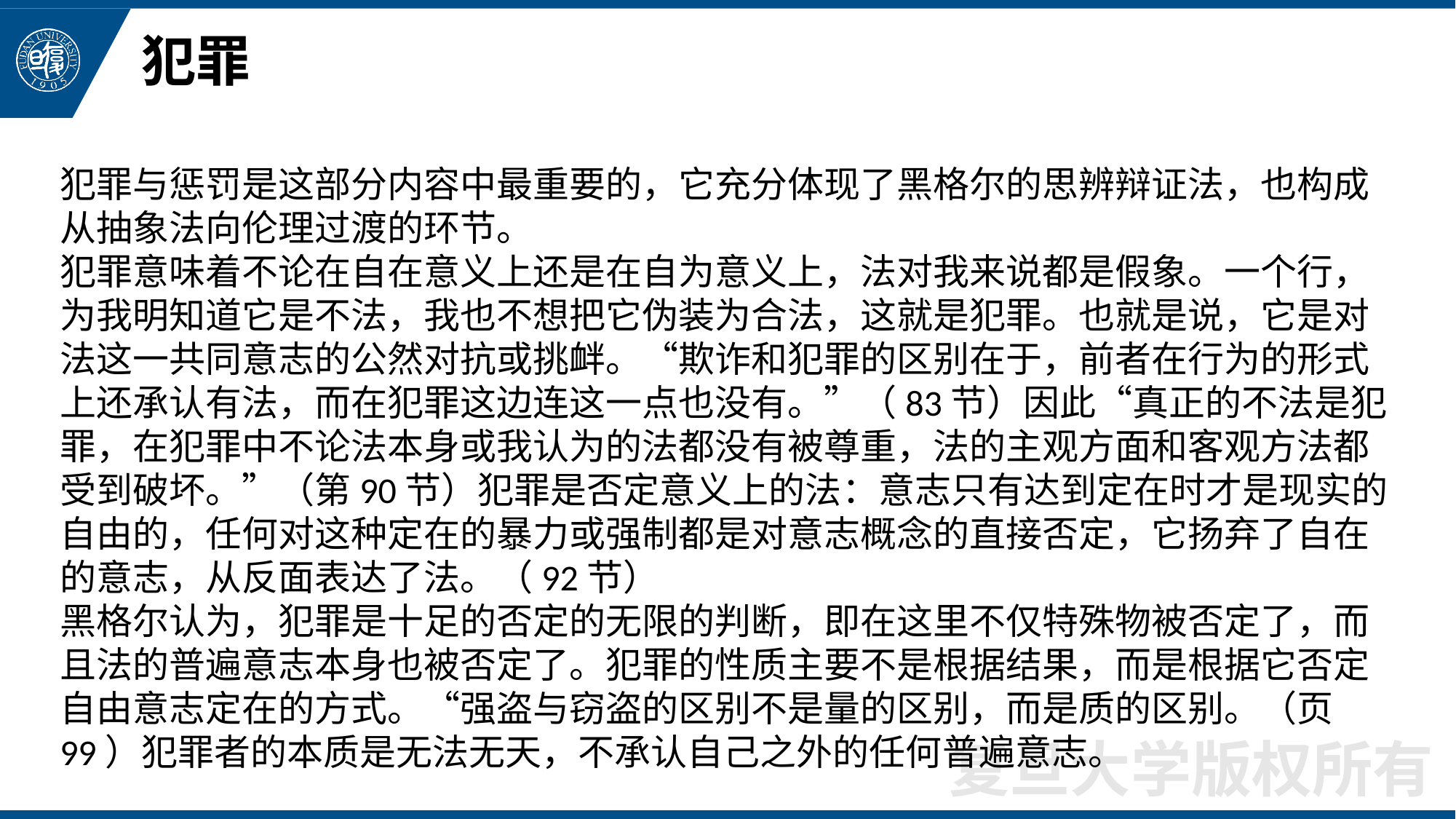

# 犯罪
犯罪与惩罚是这部分内容中最重要的，它充分体现了黑格尔的思辨辩证法，也构成从抽象法向伦理过渡的环节。
犯罪意味着不论在自在意义上还是在自为意义上，法对我来说都是假象。一个行，为我明知道它是不法，我也不想把它伪装为合法，这就是犯罪。也就是说，它是对法这一共同意志的公然对抗或挑衅。“欺诈和犯罪的区别在于，前者在行为的形式上还承认有法，而在犯罪这边连这一点也没有。”（83节）因此“真正的不法是犯罪，在犯罪中不论法本身或我认为的法都没有被尊重，法的主观方面和客观方法都受到破坏。”（第90节）犯罪是否定意义上的法：意志只有达到定在时才是现实的自由的，任何对这种定在的暴力或强制都是对意志概念的直接否定，它扬弃了自在的意志，从反面表达了法。（92节）
黑格尔认为，犯罪是十足的否定的无限的判断，即在这里不仅特殊物被否定了，而且法的普遍意志本身也被否定了。犯罪的性质主要不是根据结果，而是根据它否定自由意志定在的方式。“强盗与窃盗的区别不是量的区别，而是质的区别。（页99）犯罪者的本质是无法无天，不承认自己之外的任何普遍意志。